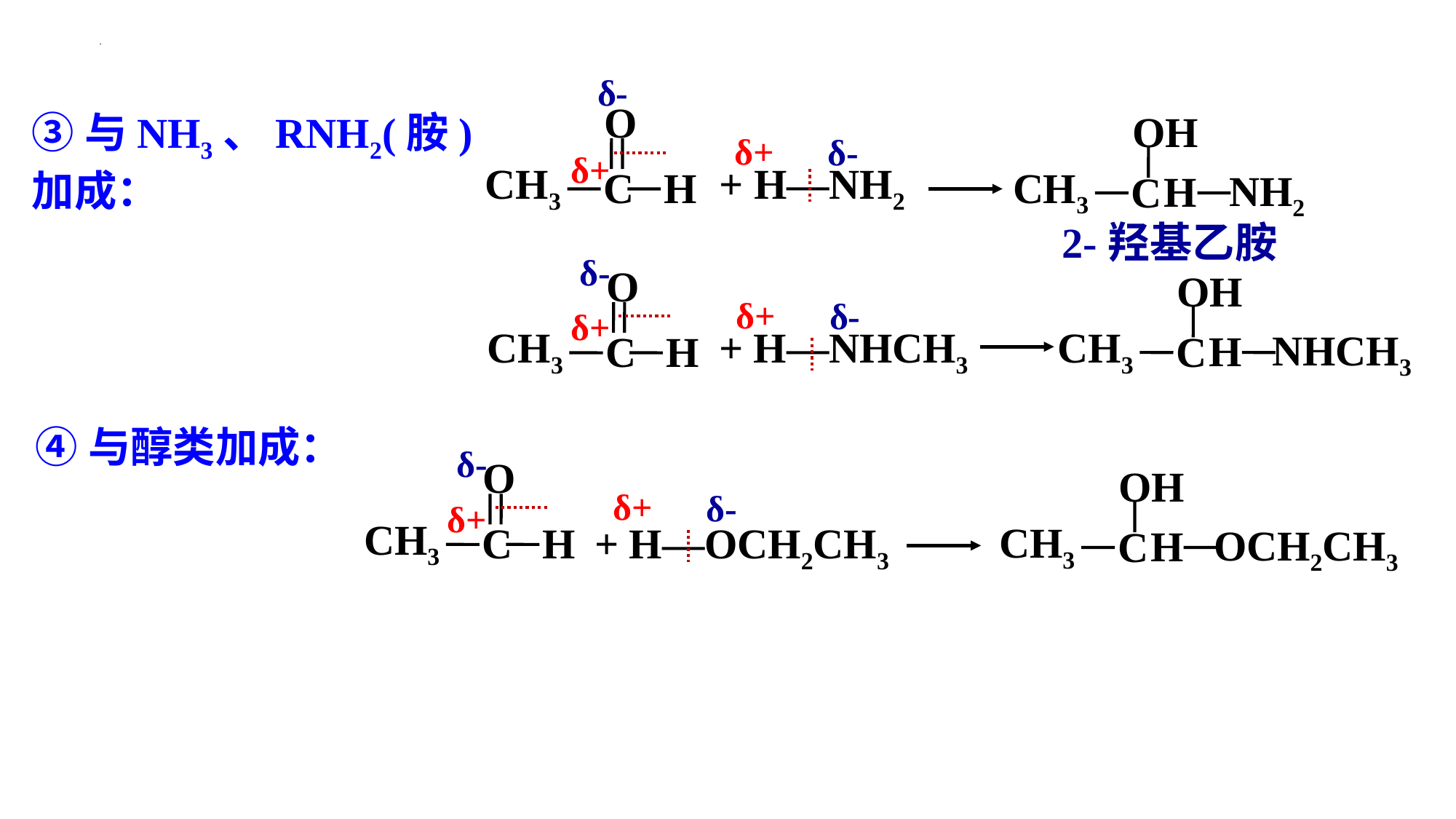

δ-
O

H
C

CH3
OH

H
C

CH3
NH2
③与NH3、RNH2(胺)加成：
δ+
δ-
δ+
+ H—NH2

2-羟基乙胺
δ-
O

H
C

CH3
OH

H
C

CH3
NHCH3
δ+
δ-
δ+
+ H—NHCH3

④与醇类加成：
δ-
O

H
C

CH3
OH

H
C

CH3
OCH2CH3
δ+
δ-
δ+
+ H—OCH2CH3